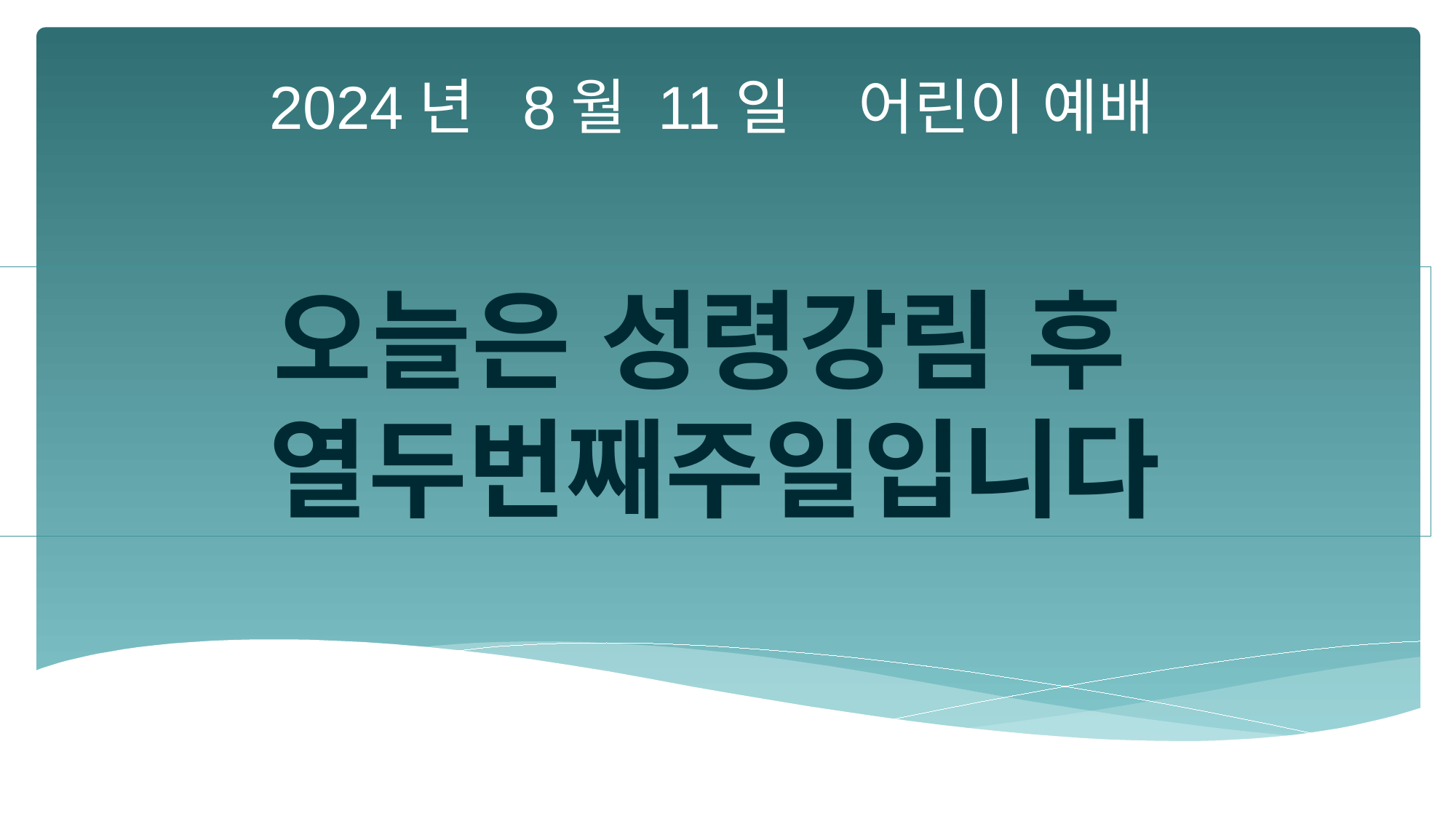

2024년  8월 11일    어린이 예배
오늘은 성령강림 후
열두번째주일입니다